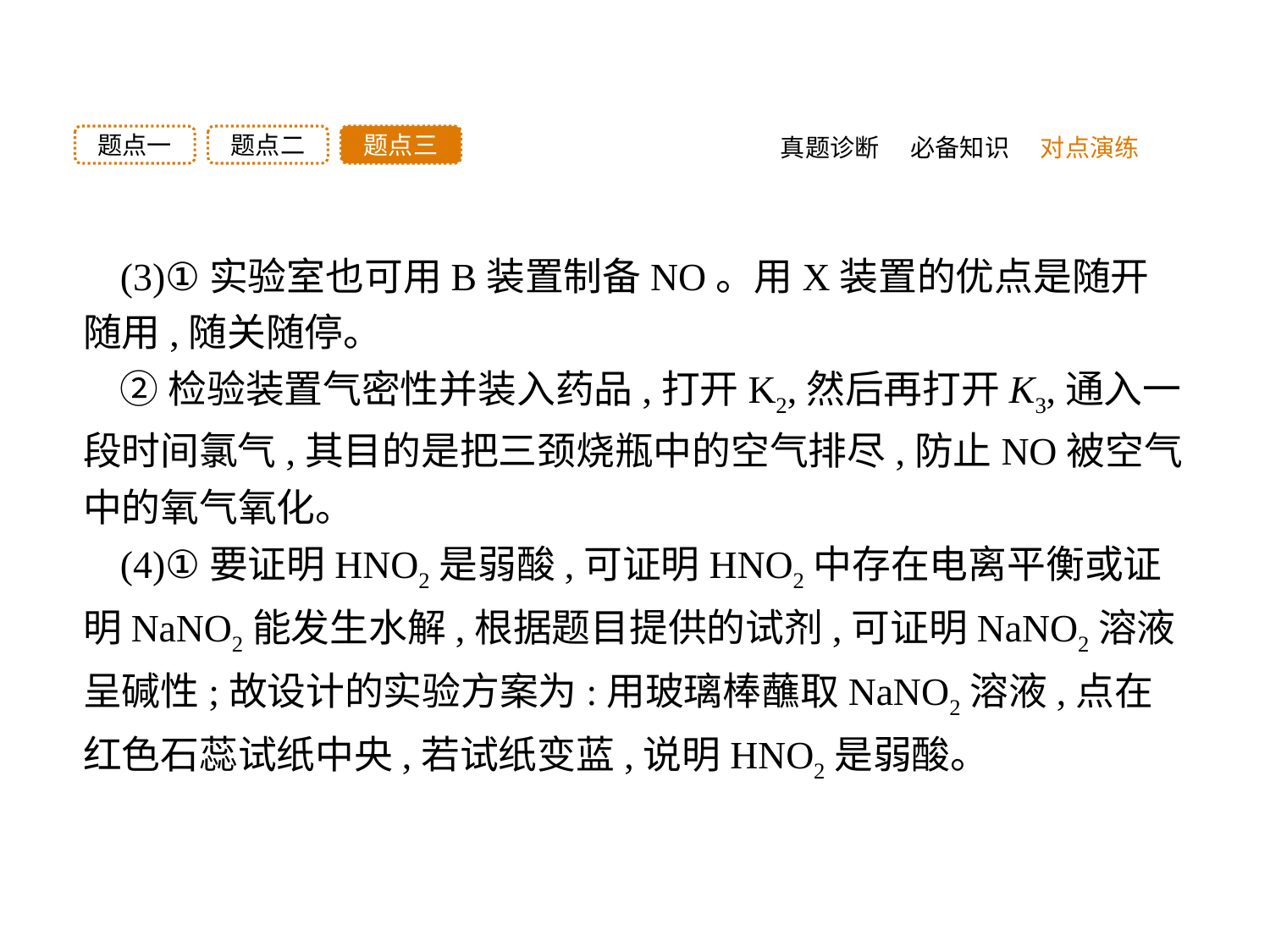

题点三
题点二
题点一
真题诊断
必备知识
对点演练
(3)①实验室也可用B装置制备NO。用X装置的优点是随开随用,随关随停。
②检验装置气密性并装入药品,打开K2,然后再打开K3,通入一段时间氯气,其目的是把三颈烧瓶中的空气排尽,防止NO被空气中的氧气氧化。
(4)①要证明HNO2是弱酸,可证明HNO2中存在电离平衡或证明NaNO2能发生水解,根据题目提供的试剂,可证明NaNO2溶液呈碱性;故设计的实验方案为:用玻璃棒蘸取NaNO2溶液,点在红色石蕊试纸中央,若试纸变蓝,说明HNO2是弱酸。